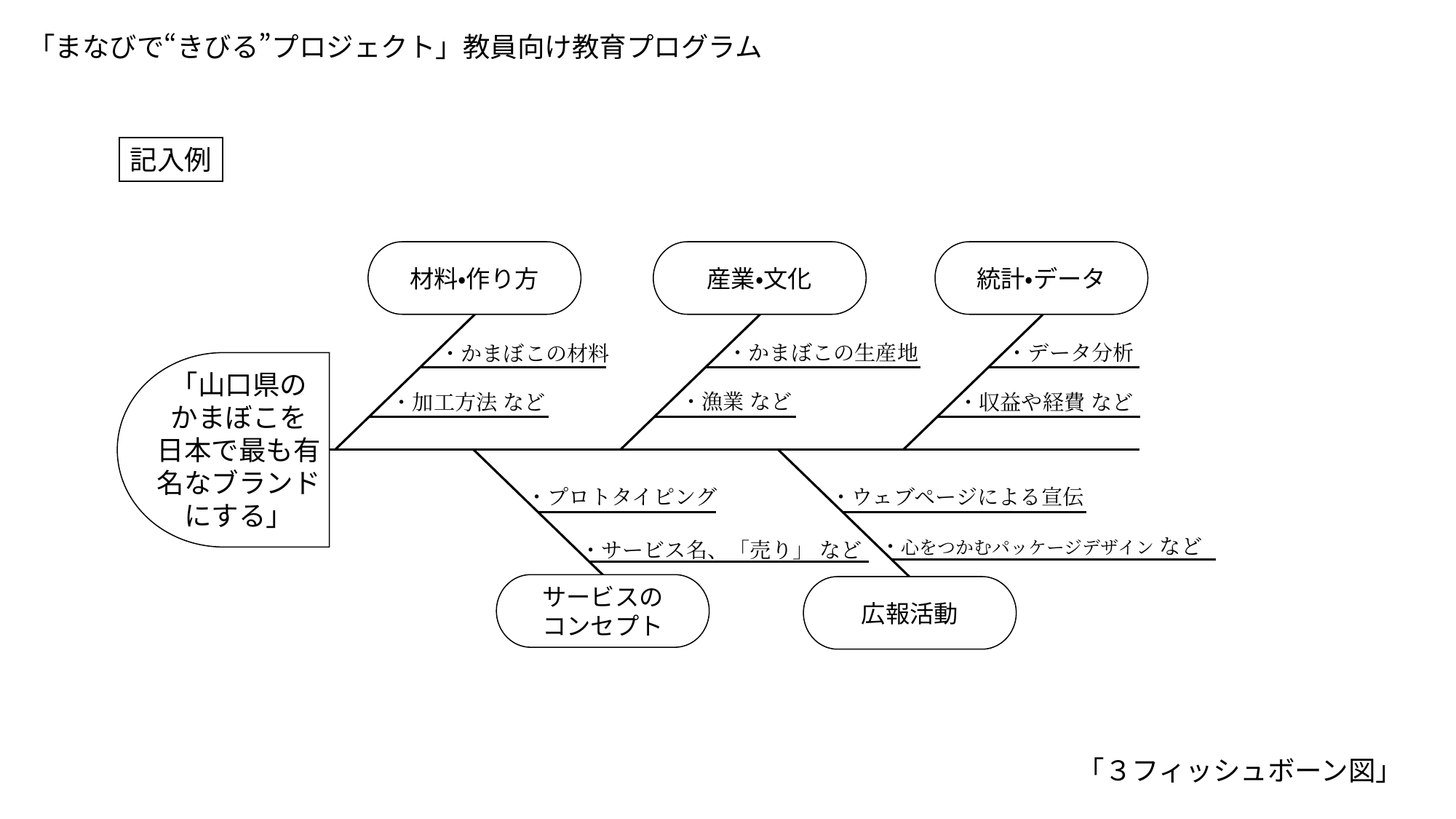

「まなびで“きびる”プロジェクト」教員向け教育プログラム

記入例
材料・作り方
産業・文化
統計・データ
・データ分析
・かまぼこの生産地
・かまぼこの材料
「山口県の
かまぼこを
日本で最も有名なブランドにする」
・漁業 など
・加工方法 など
・収益や経費 など
・プロトタイピング
・ウェブページによる宣伝
・心をつかむパッケージデザイン など
・サービス名、「売り」 など
サービスの
コンセプト
広報活動
「３フィッシュボーン図」